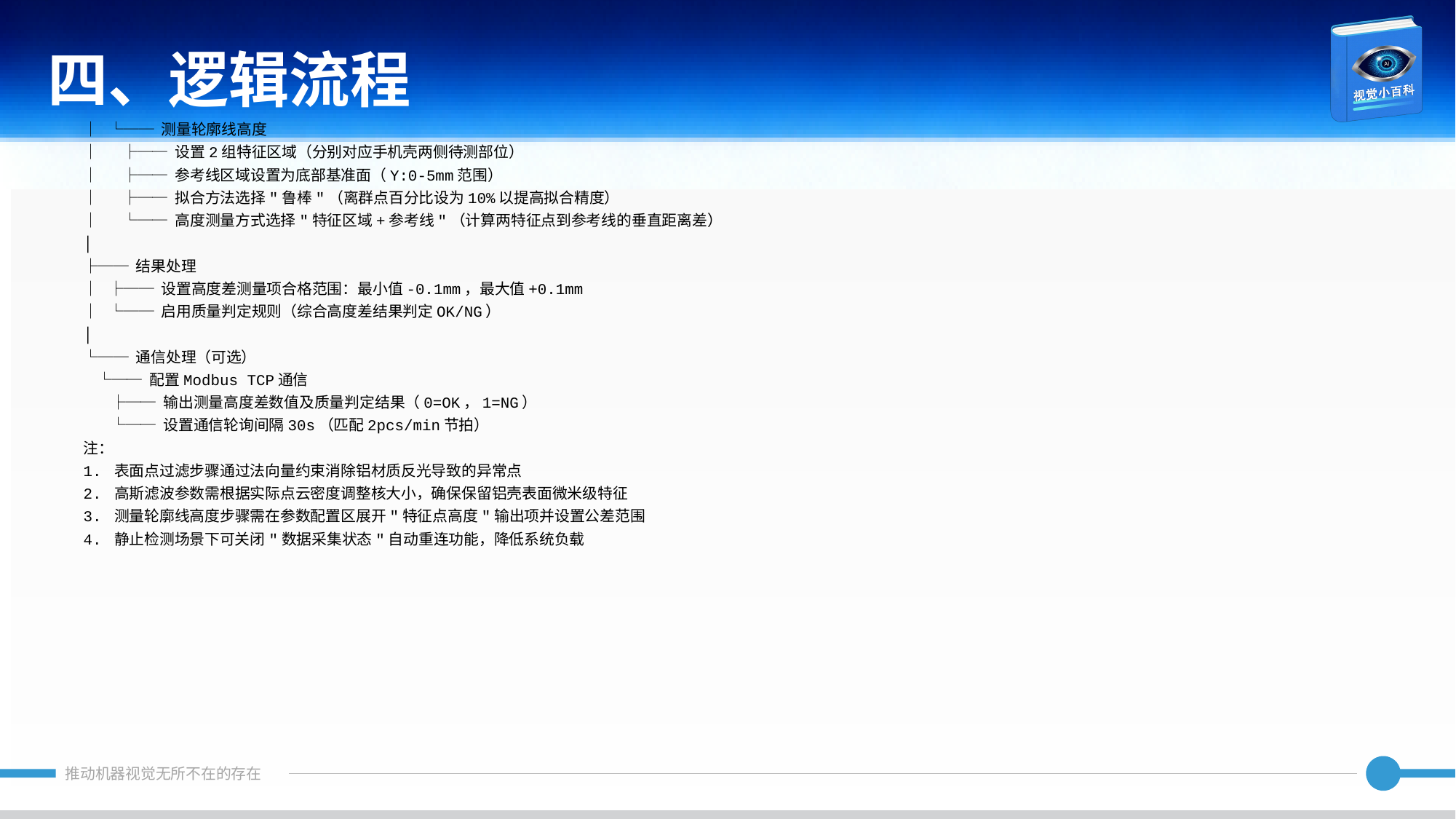

四、逻辑流程

│   └── 测量轮廓线高度
│       ├── 设置2组特征区域（分别对应手机壳两侧待测部位）
│       ├── 参考线区域设置为底部基准面（Y:0-5mm范围）
│       ├── 拟合方法选择"鲁棒"（离群点百分比设为10%以提高拟合精度）
│       └── 高度测量方式选择"特征区域+参考线"（计算两特征点到参考线的垂直距离差）
│
├── 结果处理
│   ├── 设置高度差测量项合格范围：最小值-0.1mm，最大值+0.1mm
│   └── 启用质量判定规则（综合高度差结果判定OK/NG）
│
└── 通信处理（可选）
    └── 配置Modbus TCP通信
        ├── 输出测量高度差数值及质量判定结果（0=OK，1=NG）
        └── 设置通信轮询间隔30s（匹配2pcs/min节拍）
注：
1. 表面点过滤步骤通过法向量约束消除铝材质反光导致的异常点
2. 高斯滤波参数需根据实际点云密度调整核大小，确保保留铝壳表面微米级特征
3. 测量轮廓线高度步骤需在参数配置区展开"特征点高度"输出项并设置公差范围
4. 静止检测场景下可关闭"数据采集状态"自动重连功能，降低系统负载
9